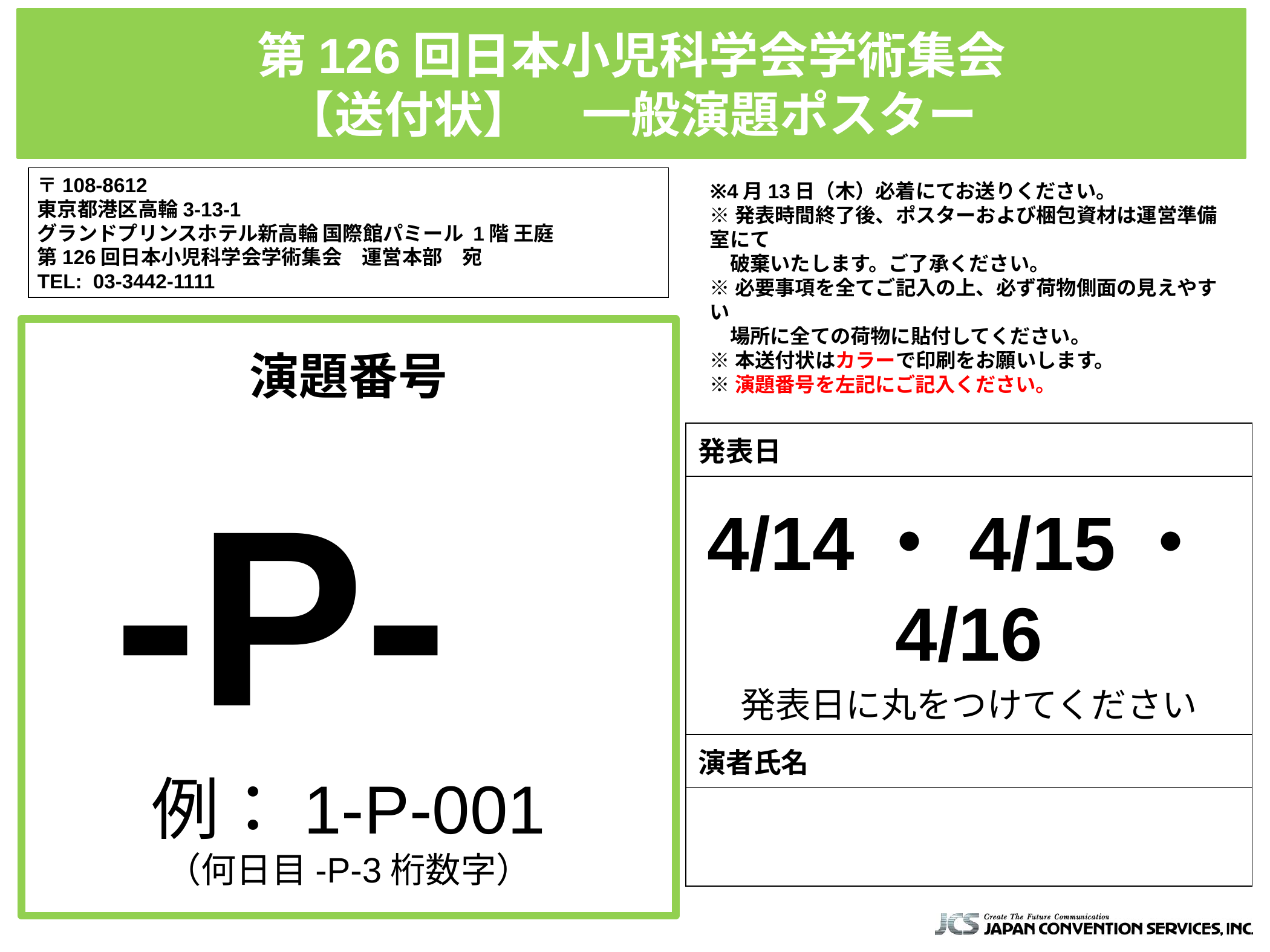

第126回日本小児科学会学術集会
【送付状】　一般演題ポスター

〒108-8612
東京都港区高輪3-13-1
グランドプリンスホテル新高輪 国際館パミール 1階 王庭
第126回日本小児科学会学術集会　運営本部　宛
TEL:  03-3442-1111
※4月13日（木）必着にてお送りください。
※発表時間終了後、ポスターおよび梱包資材は運営準備室にて
　破棄いたします。ご了承ください。
※必要事項を全てご記入の上、必ず荷物側面の見えやすい
　場所に全ての荷物に貼付してください。
※本送付状はカラーで印刷をお願いします。
※演題番号を左記にご記入ください。

演題番号
 -P-
例：1-P-001
（何日目-P-3桁数字）
| 発表日 |
| --- |
| 4/14・4/15・4/16 発表日に丸をつけてください |
| 演者氏名 |
|  |